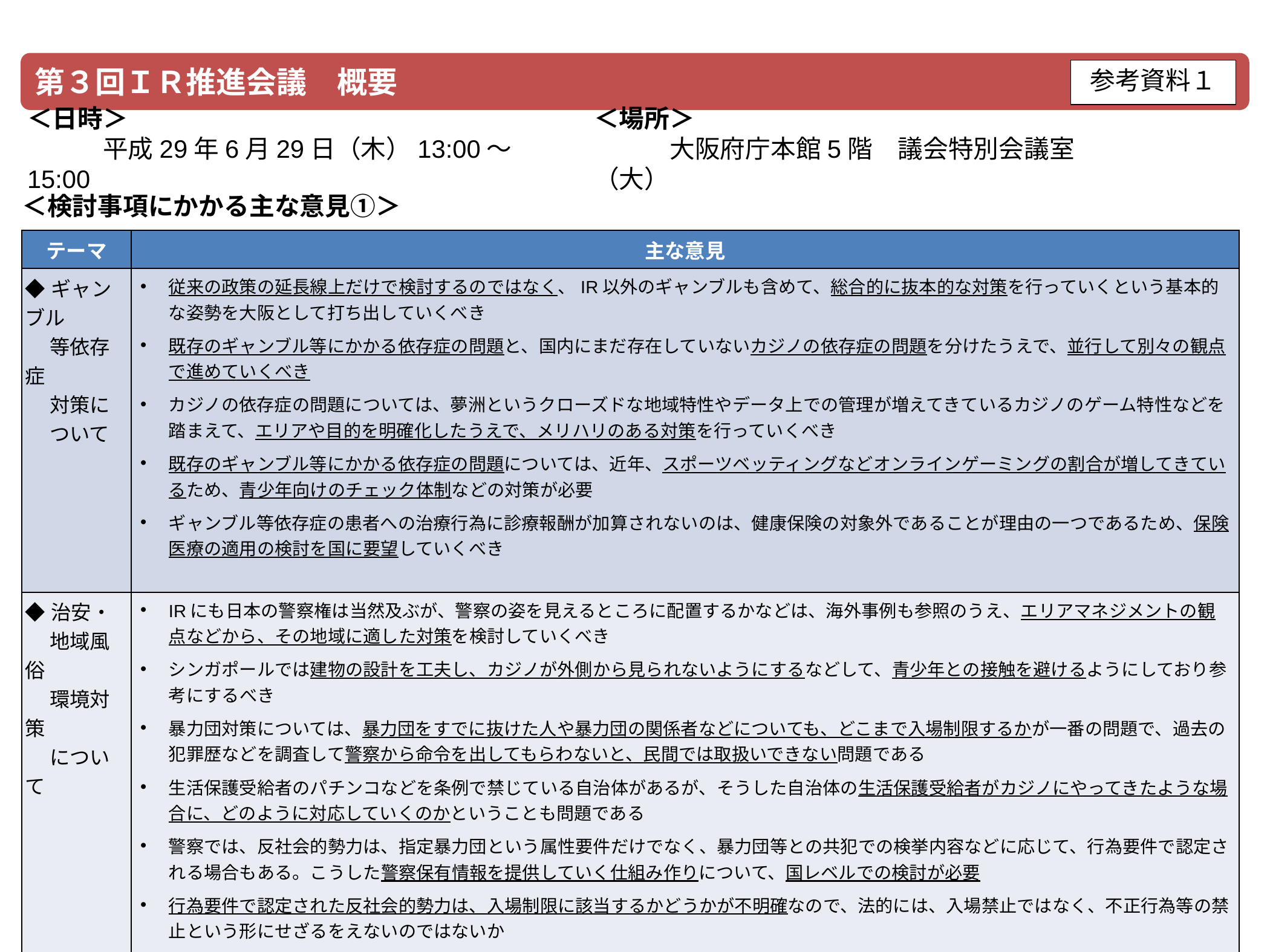

第３回ＩＲ推進会議　概要
参考資料１
＜日時＞
　　　平成29年6月29日（木）13:00～15:00
＜場所＞
　　　大阪府庁本館5階　議会特別会議室（大）
＜検討事項にかかる主な意見①＞
| テーマ | 主な意見 |
| --- | --- |
| ◆ギャンブル 　 等依存症 　 対策に 　 ついて | 従来の政策の延長線上だけで検討するのではなく、IR以外のギャンブルも含めて、総合的に抜本的な対策を行っていくという基本的な姿勢を大阪として打ち出していくべき 既存のギャンブル等にかかる依存症の問題と、国内にまだ存在していないカジノの依存症の問題を分けたうえで、並行して別々の観点で進めていくべき カジノの依存症の問題については、夢洲というクローズドな地域特性やデータ上での管理が増えてきているカジノのゲーム特性などを踏まえて、エリアや目的を明確化したうえで、メリハリのある対策を行っていくべき 既存のギャンブル等にかかる依存症の問題については、近年、スポーツベッティングなどオンラインゲーミングの割合が増してきているため、青少年向けのチェック体制などの対策が必要 ギャンブル等依存症の患者への治療行為に診療報酬が加算されないのは、健康保険の対象外であることが理由の一つであるため、保険医療の適用の検討を国に要望していくべき |
| ◆治安・ 　 地域風俗 　 環境対策 　 について | IRにも日本の警察権は当然及ぶが、警察の姿を見えるところに配置するかなどは、海外事例も参照のうえ、エリアマネジメントの観点などから、その地域に適した対策を検討していくべき シンガポールでは建物の設計を工夫し、カジノが外側から見られないようにするなどして、青少年との接触を避けるようにしており参考にするべき 暴力団対策については、暴力団をすでに抜けた人や暴力団の関係者などについても、どこまで入場制限するかが一番の問題で、過去の犯罪歴などを調査して警察から命令を出してもらわないと、民間では取扱いできない問題である 生活保護受給者のパチンコなどを条例で禁じている自治体があるが、そうした自治体の生活保護受給者がカジノにやってきたような場合に、どのように対応していくのかということも問題である 警察では、反社会的勢力は、指定暴力団という属性要件だけでなく、暴力団等との共犯での検挙内容などに応じて、行為要件で認定される場合もある。こうした警察保有情報を提供していく仕組み作りについて、国レベルでの検討が必要 行為要件で認定された反社会的勢力は、入場制限に該当するかどうかが不明確なので、法的には、入場禁止ではなく、不正行為等の禁止という形にせざるをえないのではないか 暴力団等の排除については、IRの開発時と運営時とでは、問題発生までの時間的余裕も異なるため、分けて議論を行っていくべき |